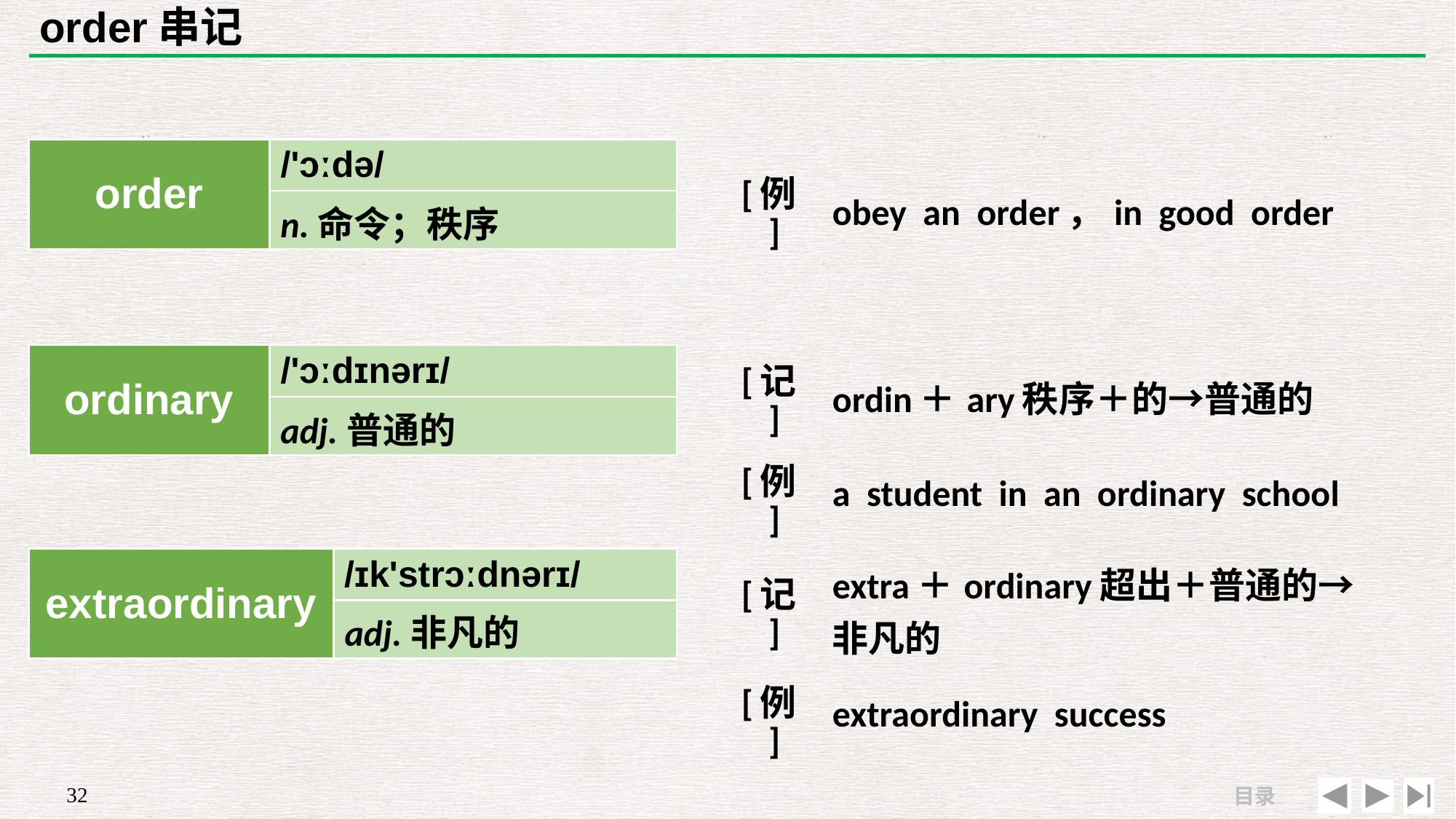

# order串记

|  |  |
| --- | --- |
| [例] | obey an order，in good order |
| order | /'ɔːdə/ |
| --- | --- |
|  |  |
n.命令；秩序
| ordinary | /'ɔːdɪnərɪ/ |
| --- | --- |
|  |  |
| [记] | ordin＋ary秩序＋的→普通的 |
| --- | --- |
| [例] | a student in an ordinary school |
adj.普通的
| extraordinary | /ɪk'strɔːdnərɪ/ |
| --- | --- |
|  |  |
| [记] | extra＋ordinary超出＋普通的→ 非凡的 |
| --- | --- |
| [例] | extraordinary success |
adj.非凡的